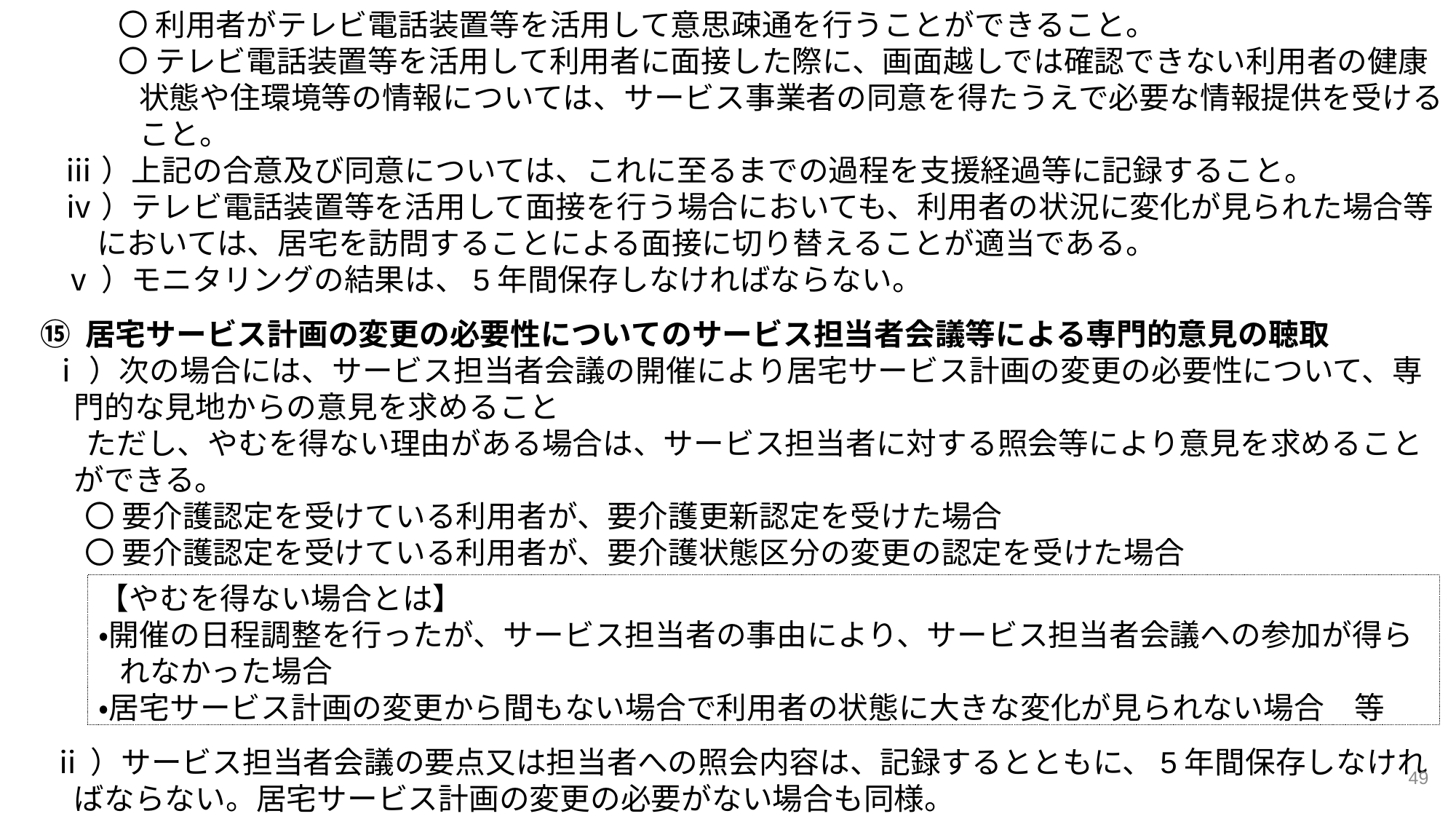

〇 利用者がテレビ電話装置等を活用して意思疎通を行うことができること。
〇 テレビ電話装置等を活用して利用者に面接した際に、画面越しでは確認できない利用者の健康状態や住環境等の情報については、サービス事業者の同意を得たうえで必要な情報提供を受けること。
ⅲ）上記の合意及び同意については、これに至るまでの過程を支援経過等に記録すること。
ⅳ）テレビ電話装置等を活用して面接を行う場合においても、利用者の状況に変化が見られた場合等においては、居宅を訪問することによる面接に切り替えることが適当である。
ⅴ）モニタリングの結果は、5年間保存しなければならない。

⑮ 居宅サービス計画の変更の必要性についてのサービス担当者会議等による専門的意見の聴取
ⅰ）次の場合には、サービス担当者会議の開催により居宅サービス計画の変更の必要性について、専門的な見地からの意見を求めること
ただし、やむを得ない理由がある場合は、サービス担当者に対する照会等により意見を求めることができる。
〇 要介護認定を受けている利用者が、要介護更新認定を受けた場合
〇 要介護認定を受けている利用者が、要介護状態区分の変更の認定を受けた場合

ⅱ）サービス担当者会議の要点又は担当者への照会内容は、記録するとともに、5年間保存しなければならない。居宅サービス計画の変更の必要がない場合も同様。
【やむを得ない場合とは】
・開催の日程調整を行ったが、サービス担当者の事由により、サービス担当者会議への参加が得られなかった場合
・居宅サービス計画の変更から間もない場合で利用者の状態に大きな変化が見られない場合　等
49